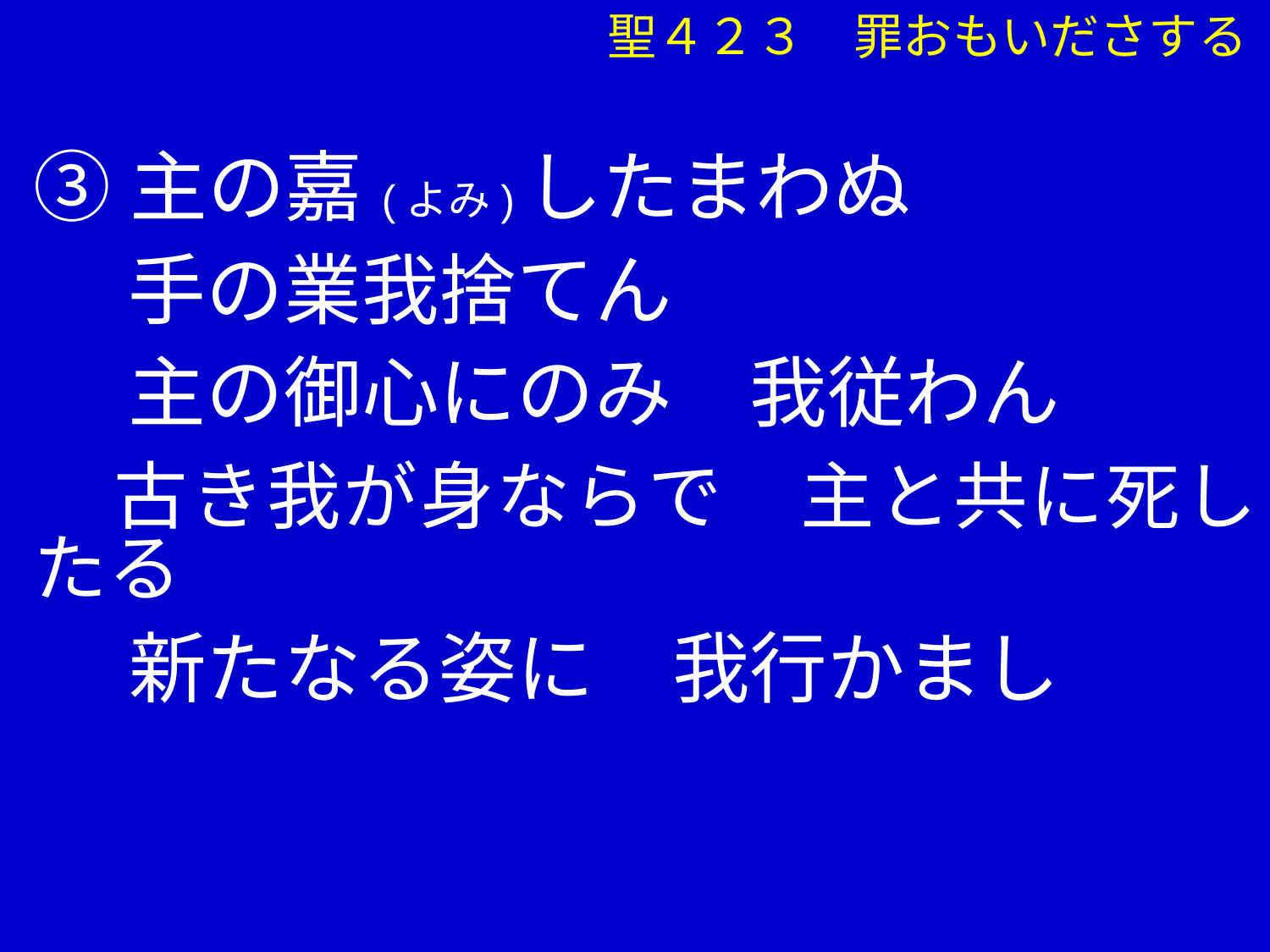

聖４２３　罪おもいださする
③主の嘉(よみ)したまわぬ
　 手の業我捨てん
　 主の御心にのみ　我従わん
   古き我が身ならで　主と共に死したる
　 新たなる姿に　我行かまし